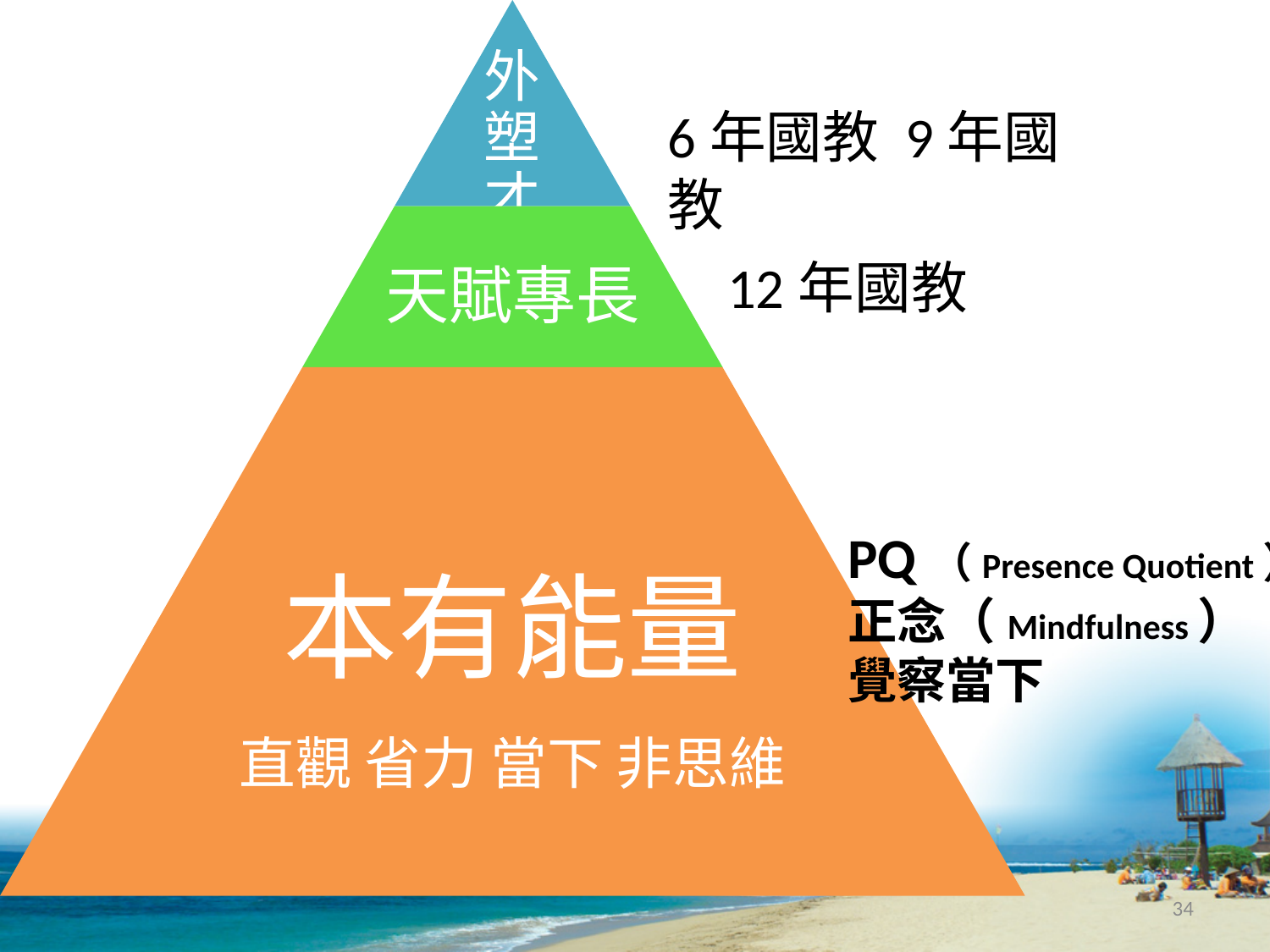

外塑才學
天賦專長
本有能量
直觀 省力 當下 非思維
6年國教 9年國教
12年國教
PQ（Presence Quotient）
正念（Mindfulness）
覺察當下
34